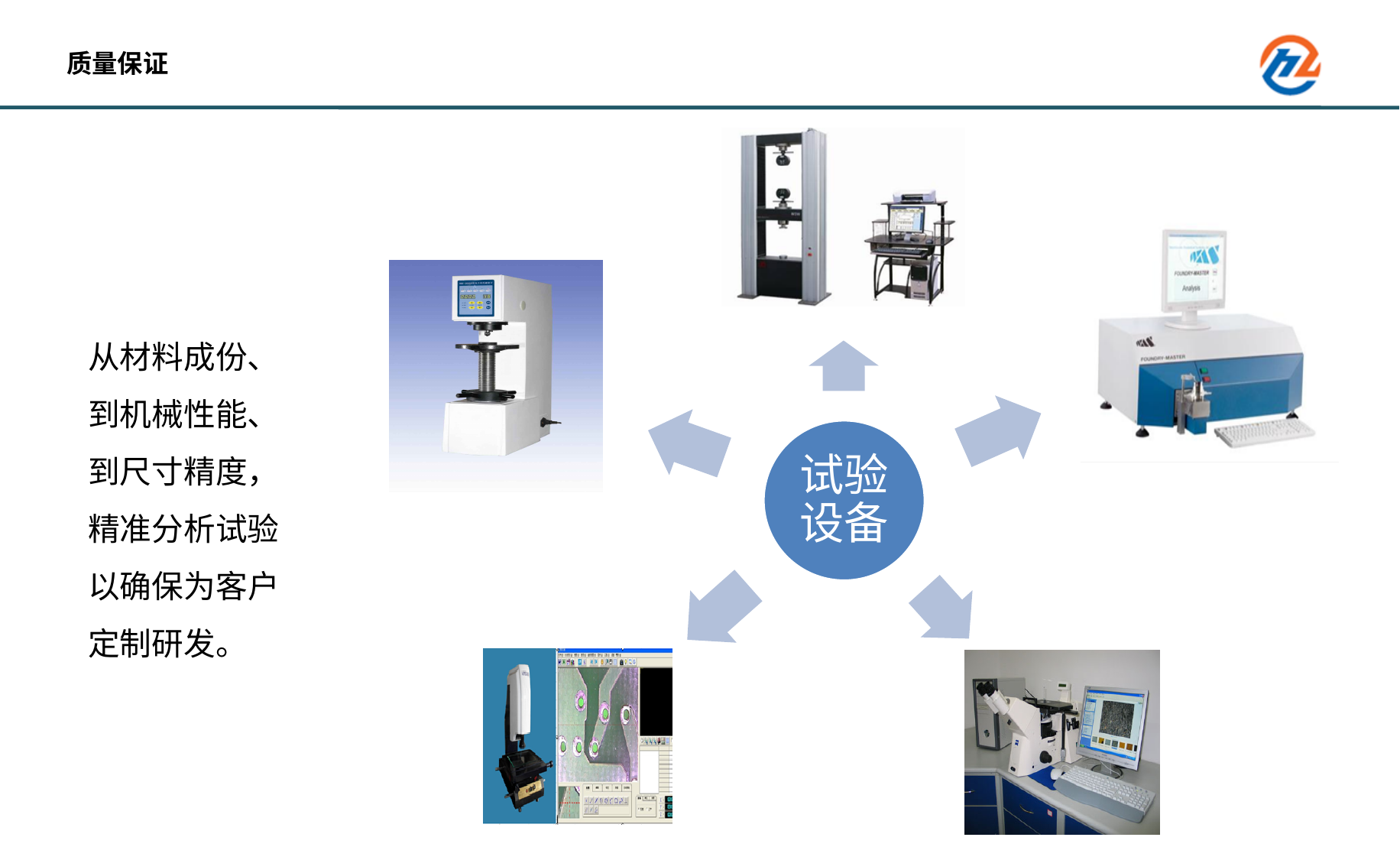

试验设备

质量保证
从材料成份、到机械性能、到尺寸精度，精准分析试验以确保为客户定制研发。